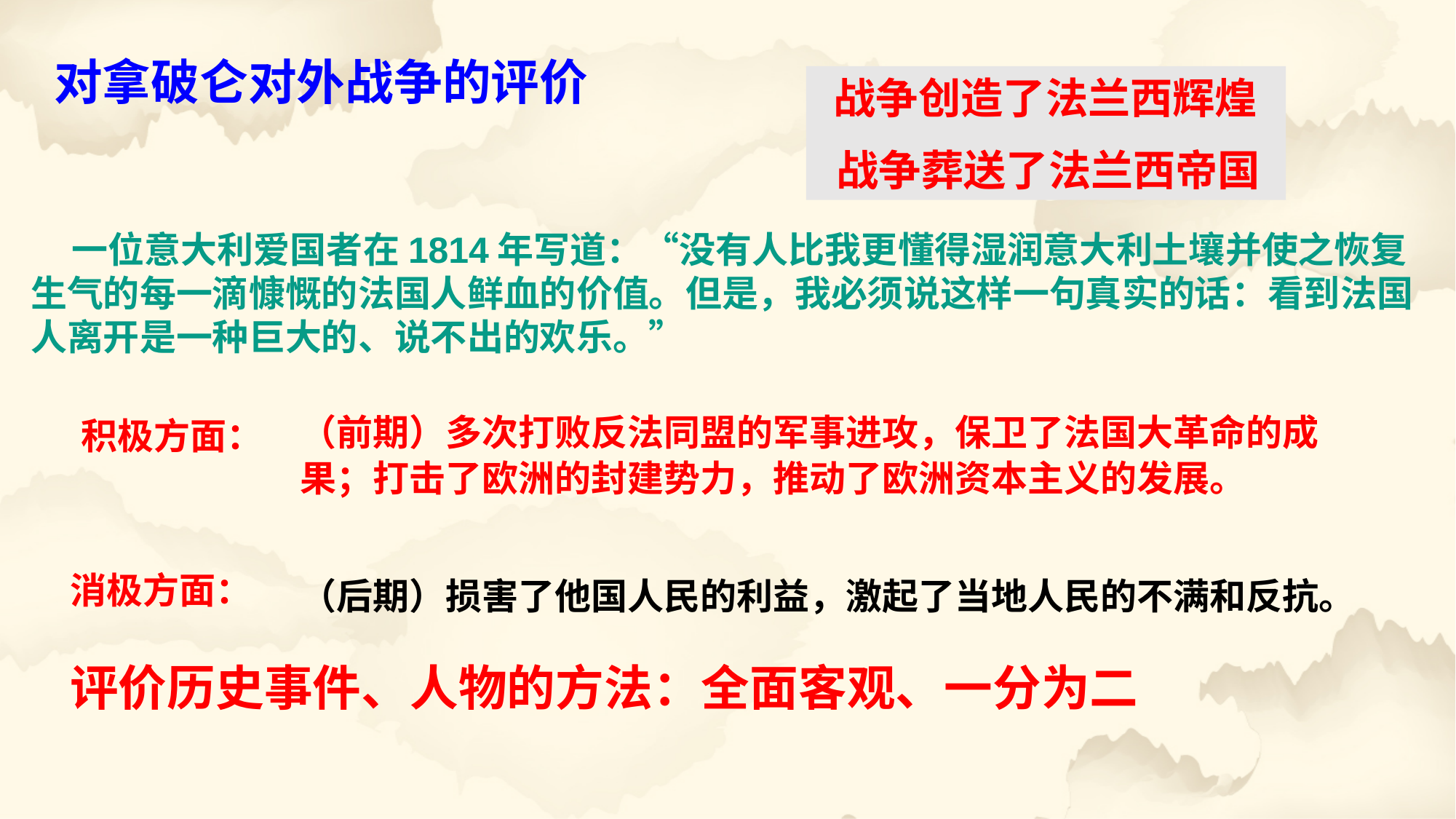

对拿破仑对外战争的评价
 战争创造了法兰西辉煌
 战争葬送了法兰西帝国
    一位意大利爱国者在1814年写道：“没有人比我更懂得湿润意大利土壤并使之恢复生气的每一滴慷慨的法国人鲜血的价值。但是，我必须说这样一句真实的话：看到法国人离开是一种巨大的、说不出的欢乐。”
（前期）多次打败反法同盟的军事进攻，保卫了法国大革命的成果；打击了欧洲的封建势力，推动了欧洲资本主义的发展。
积极方面：
消极方面：
（后期）损害了他国人民的利益，激起了当地人民的不满和反抗。
评价历史事件、人物的方法：全面客观、一分为二